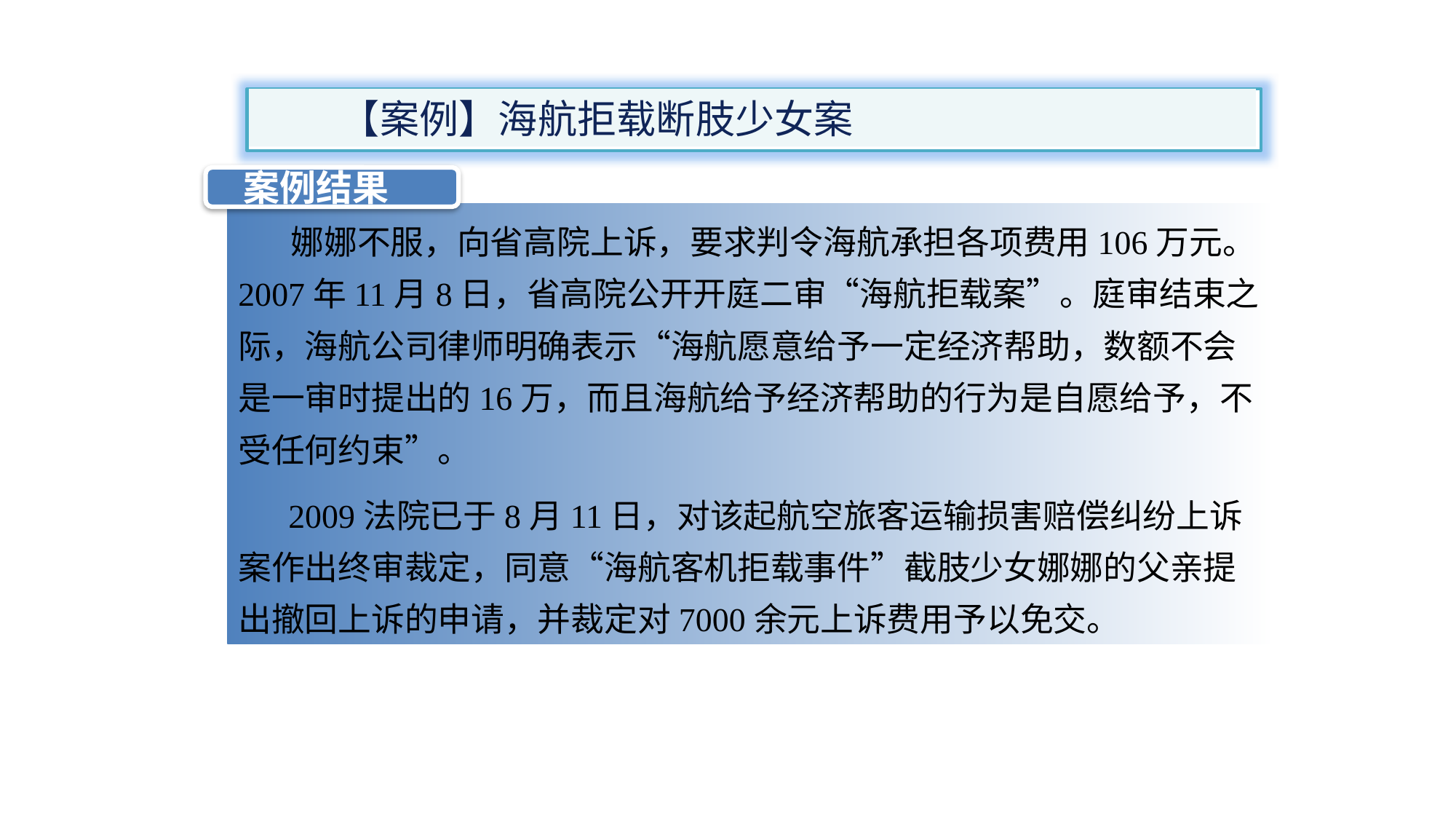

【案例】海航拒载断肢少女案
    案例结果
      娜娜不服，向省高院上诉，要求判令海航承担各项费用106万元。2007年11月8日，省高院公开开庭二审“海航拒载案”。庭审结束之际，海航公司律师明确表示“海航愿意给予一定经济帮助，数额不会是一审时提出的16万，而且海航给予经济帮助的行为是自愿给予，不受任何约束”。
      2009法院已于8月11日，对该起航空旅客运输损害赔偿纠纷上诉案作出终审裁定，同意“海航客机拒载事件”截肢少女娜娜的父亲提出撤回上诉的申请，并裁定对7000余元上诉费用予以免交。
29